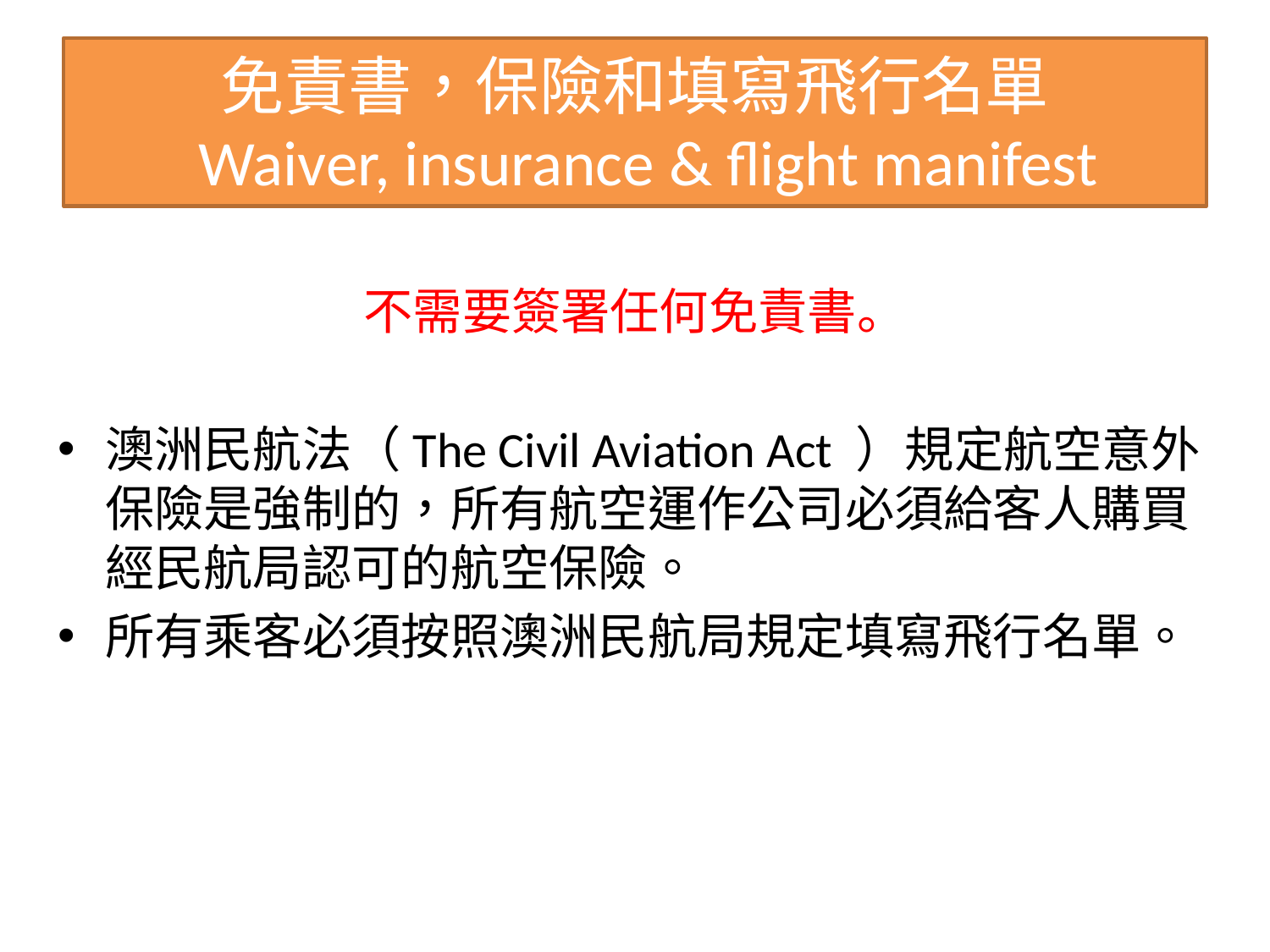

# 免責書，保險和填寫飛行名單 Waiver, insurance & flight manifest

不需要簽署任何免責書。

澳洲民航法（The Civil Aviation Act ）規定航空意外保險是強制的，所有航空運作公司必須給客人購買經民航局認可的航空保險。
所有乘客必須按照澳洲民航局規定填寫飛行名單。